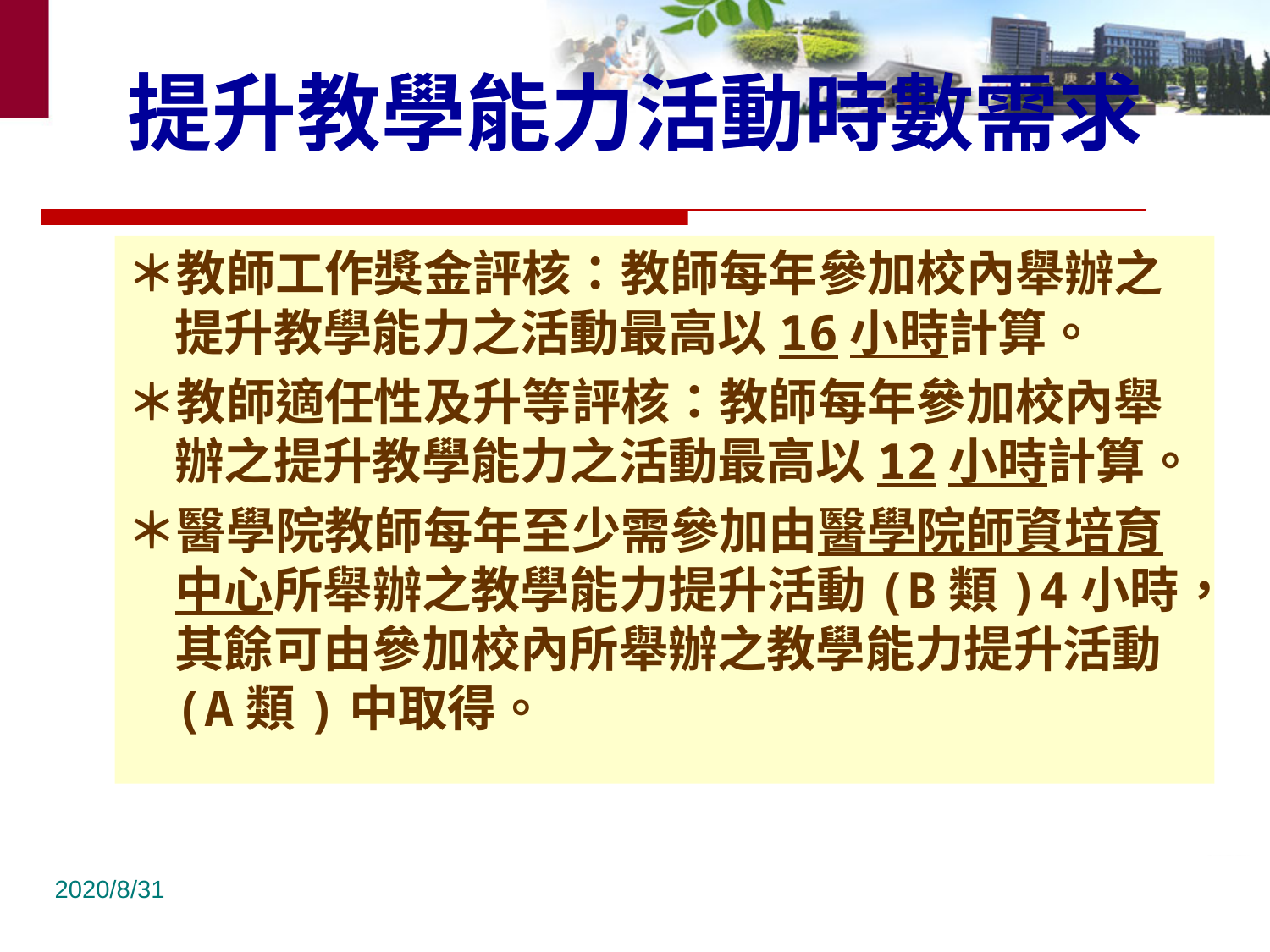

# 提升教學能力活動時數需求
＊教師工作獎金評核：教師每年參加校內舉辦之提升教學能力之活動最高以16小時計算。
＊教師適任性及升等評核：教師每年參加校內舉辦之提升教學能力之活動最高以12小時計算。
＊醫學院教師每年至少需參加由醫學院師資培育中心所舉辦之教學能力提升活動(B類)4小時，其餘可由參加校內所舉辦之教學能力提升活動(A類)中取得。
2020/8/31